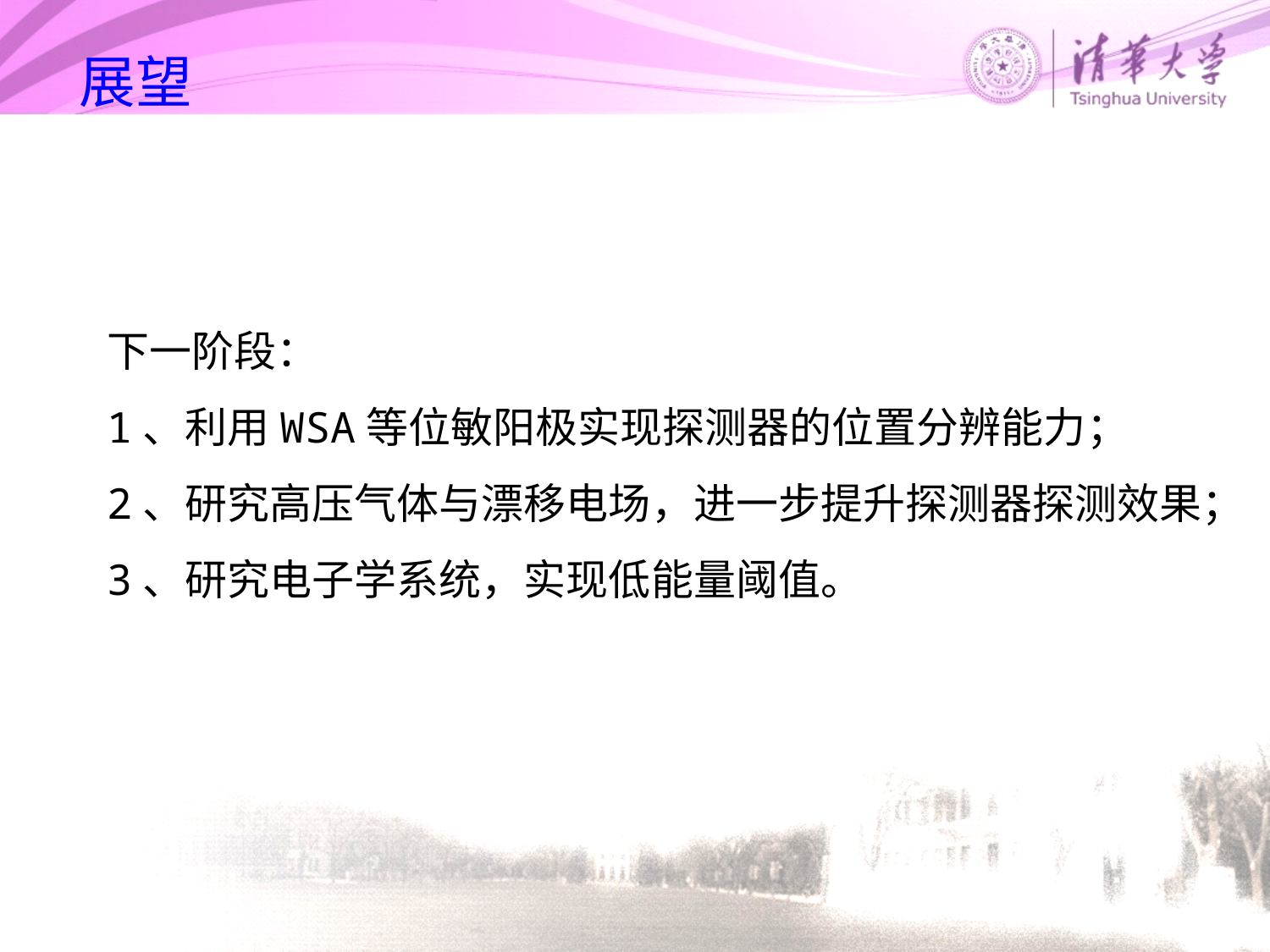

展望
下一阶段：
1、利用WSA等位敏阳极实现探测器的位置分辨能力；
2、研究高压气体与漂移电场，进一步提升探测器探测效果；
3、研究电子学系统，实现低能量阈值。